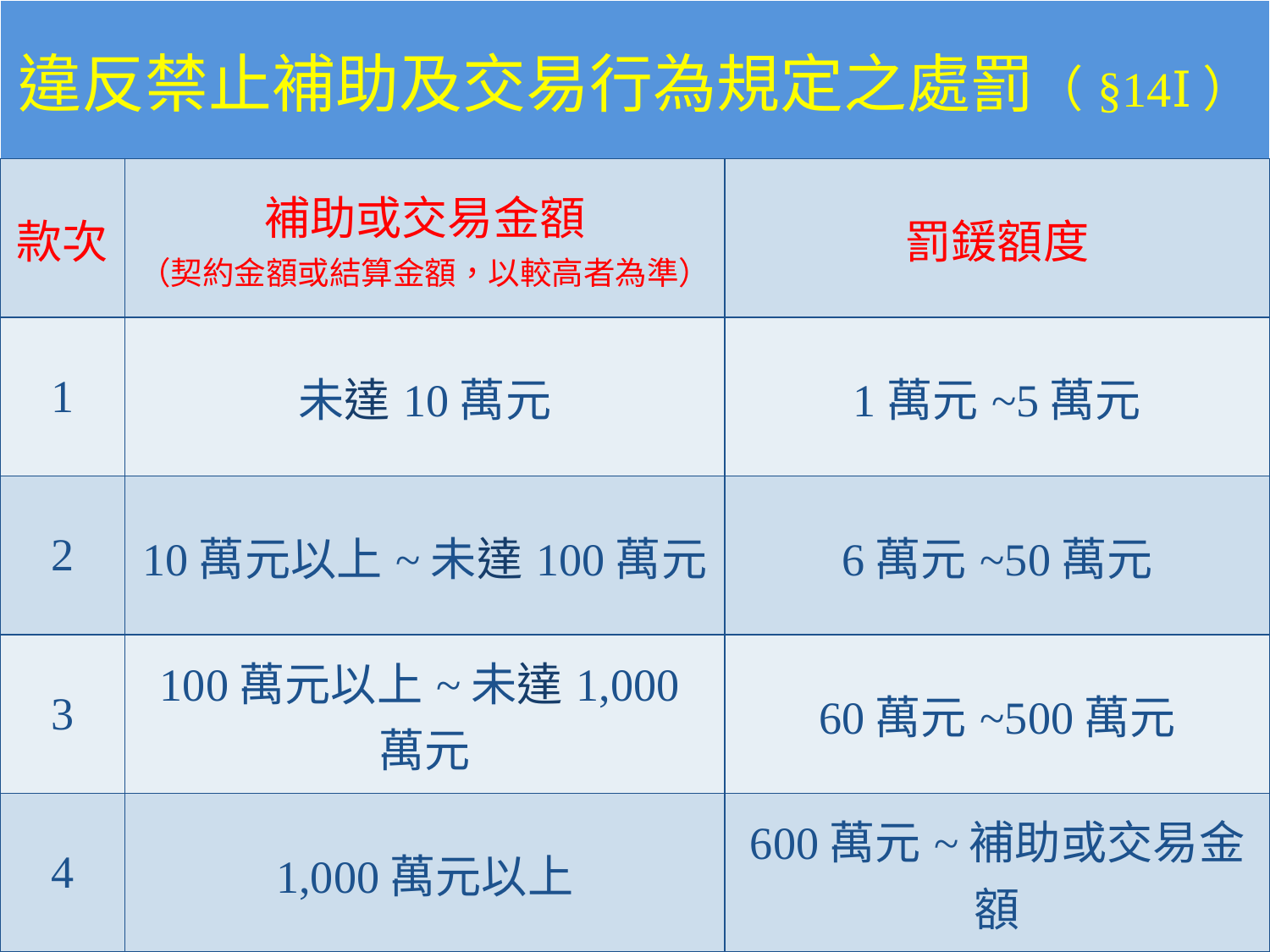

| 違反禁止補助及交易行為規定之處罰（§14Ⅰ） |  |  |
| --- | --- | --- |
| 款次 | 補助或交易金額 （契約金額或結算金額，以較高者為準） | 罰鍰額度 |
| 1 | 未達10萬元 | 1萬元~5萬元 |
| 2 | 10萬元以上~未達100萬元 | 6萬元~50萬元 |
| 3 | 100萬元以上~未達1,000萬元 | 60萬元~500萬元 |
| 4 | 1,000萬元以上 | 600萬元~補助或交易金額 |